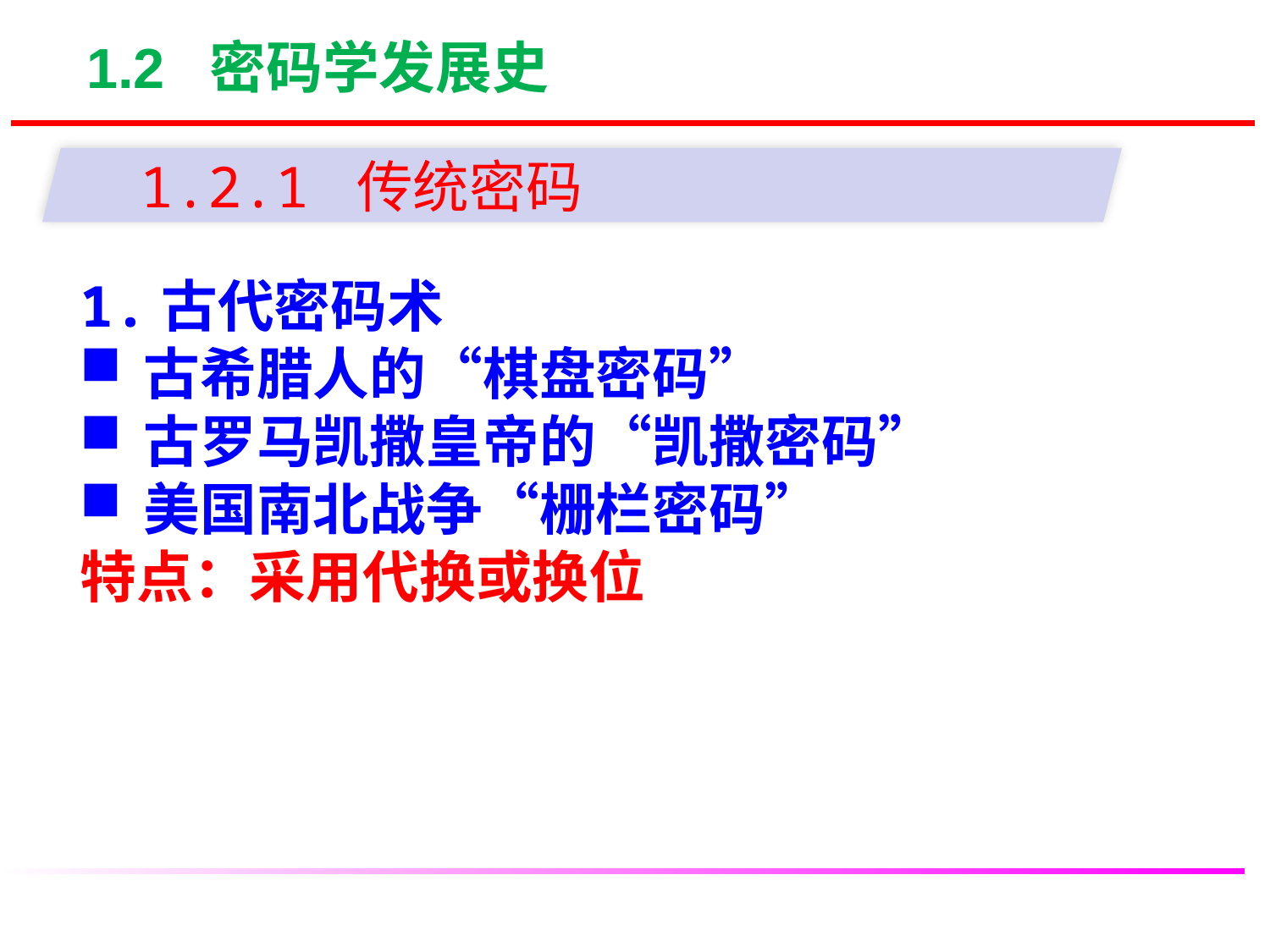

1.2  密码学发展史
1.2.1 传统密码
1.古代密码术
古希腊人的“棋盘密码”
古罗马凯撒皇帝的“凯撒密码”
美国南北战争“栅栏密码”
特点：采用代换或换位